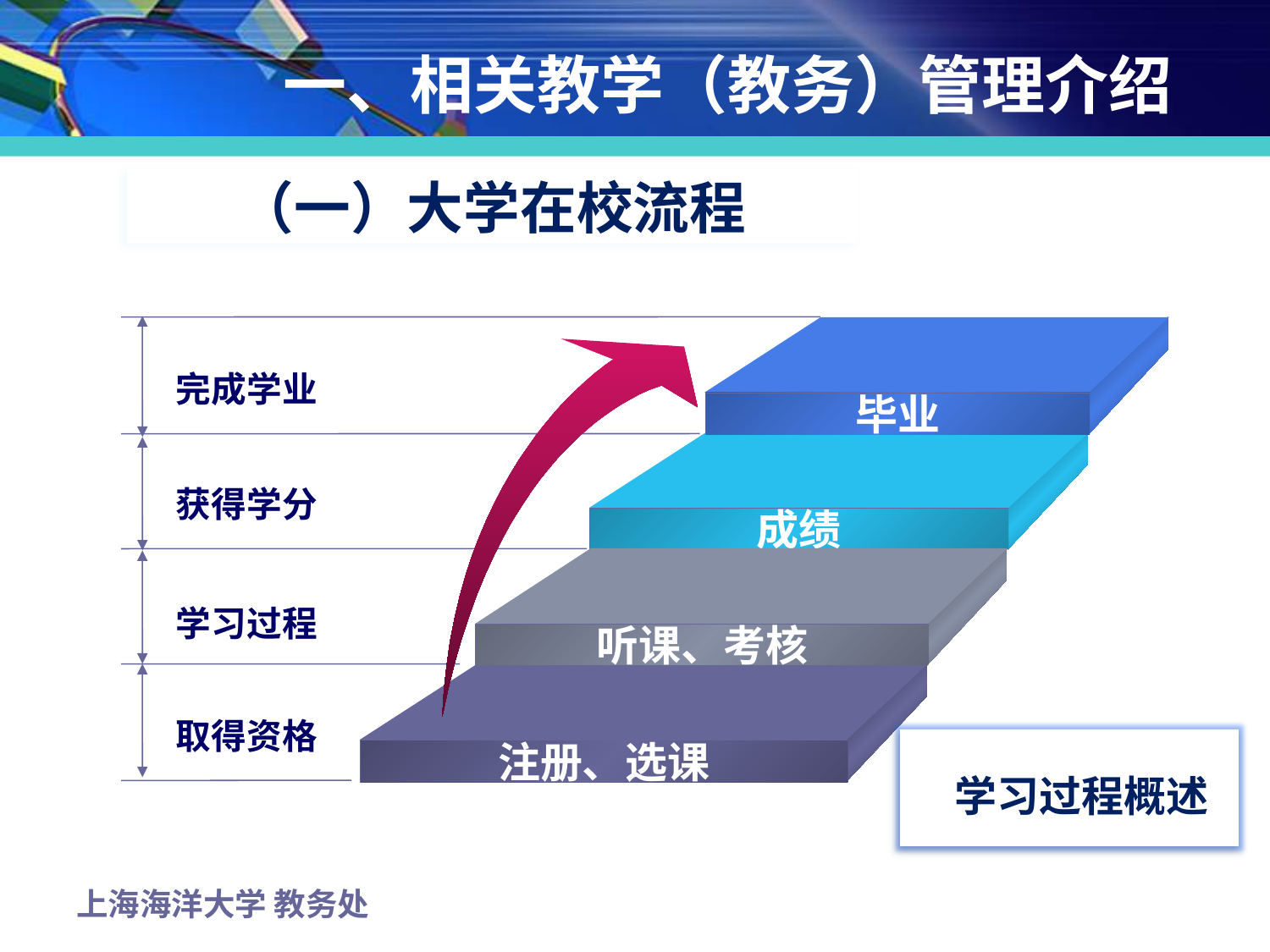

# 一、相关教学（教务）管理介绍
（一）大学在校流程

毕业

成绩

听课、考核

注册、选课
完成学业

获得学分

学习过程

取得资格
学习过程概述

上海海洋大学 教务处